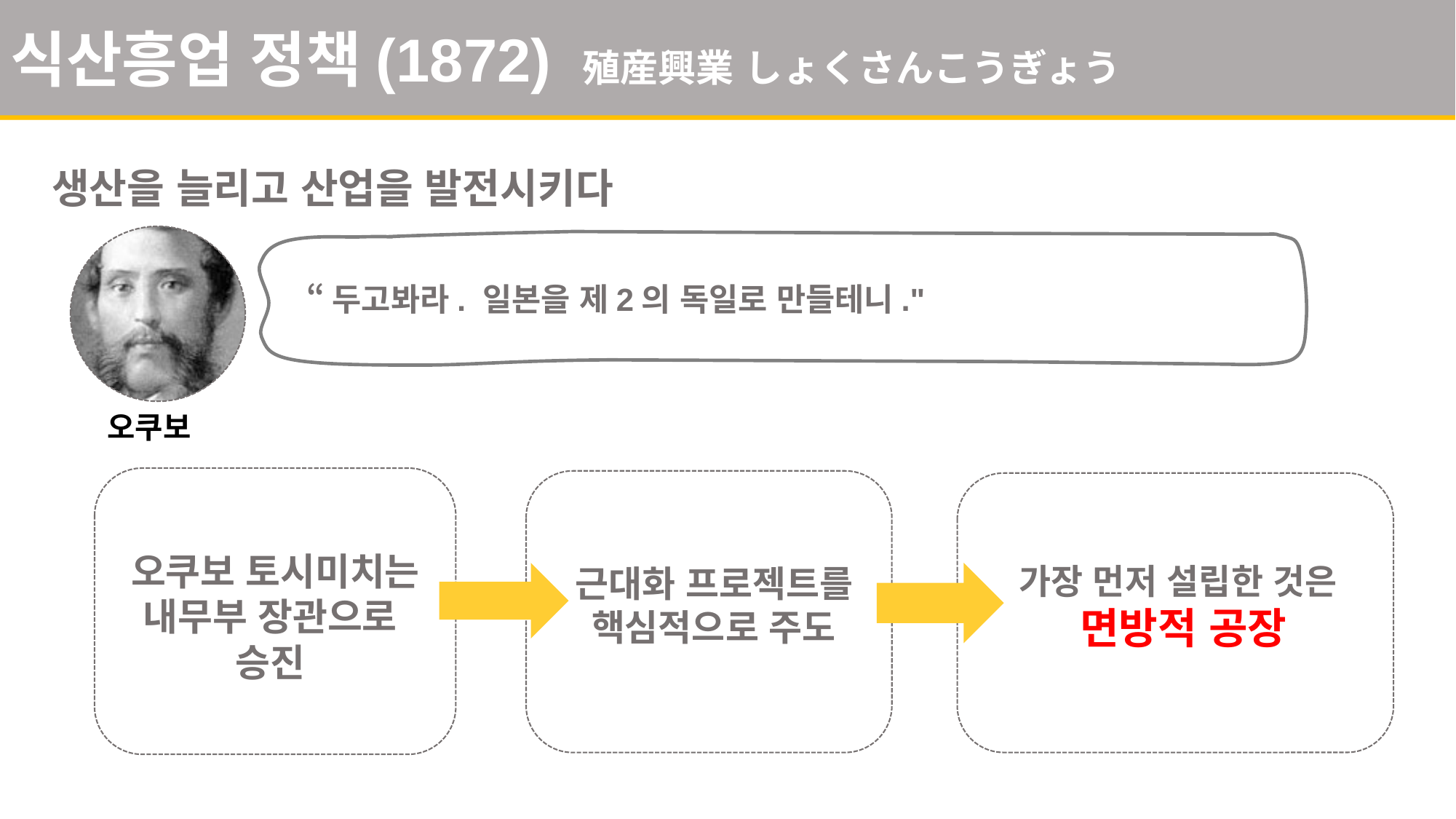

식산흥업 정책(1872) 殖産興業 しょくさんこうぎょう
생산을 늘리고 산업을 발전시키다

“두고봐라. 일본을 제2의 독일로 만들테니."

오쿠보

농민들이 도시에 가서 상인이 된농민들이 도시에 가서 상인이 된
농민들이 도시에 가서 상인이 된농민들이 도시에 가서 상인이 된

오쿠보 토시미치는
내무부 장관으로
승진

가장 먼저 설립한 것은
면방적 공장

근대화 프로젝트를 핵심적으로 주도